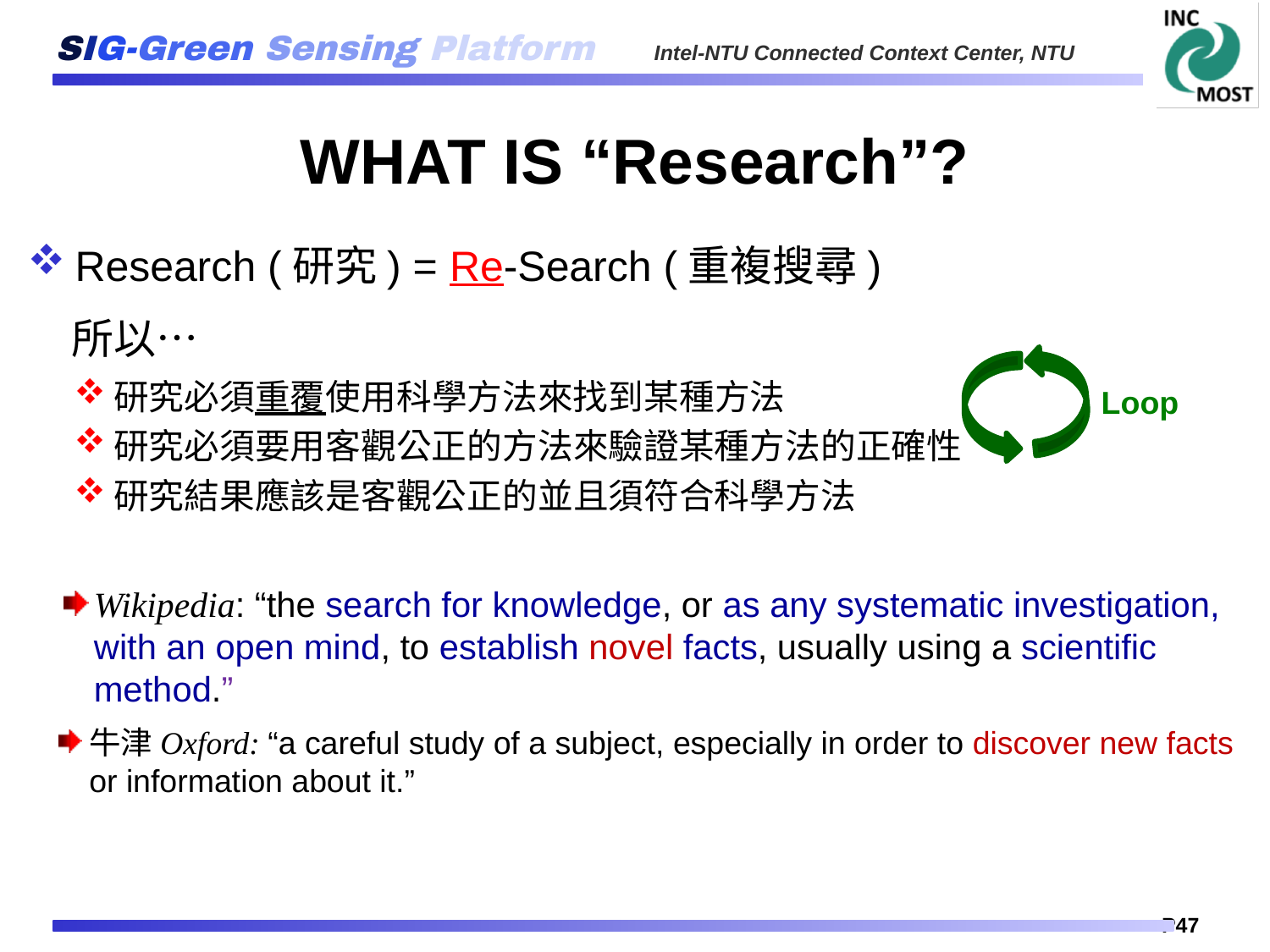

# WHAT IS “Research”?
Research (研究) = Re-Search (重複搜尋)
所以…

研究必須重覆使用科學方法來找到某種方法
研究必須要用客觀公正的方法來驗證某種方法的正確性
研究結果應該是客觀公正的並且須符合科學方法
Loop
Wikipedia: “the search for knowledge, or as any systematic investigation, with an open mind, to establish novel facts, usually using a scientific method.”
牛津Oxford: “a careful study of a subject, especially in order to discover new facts or information about it.”